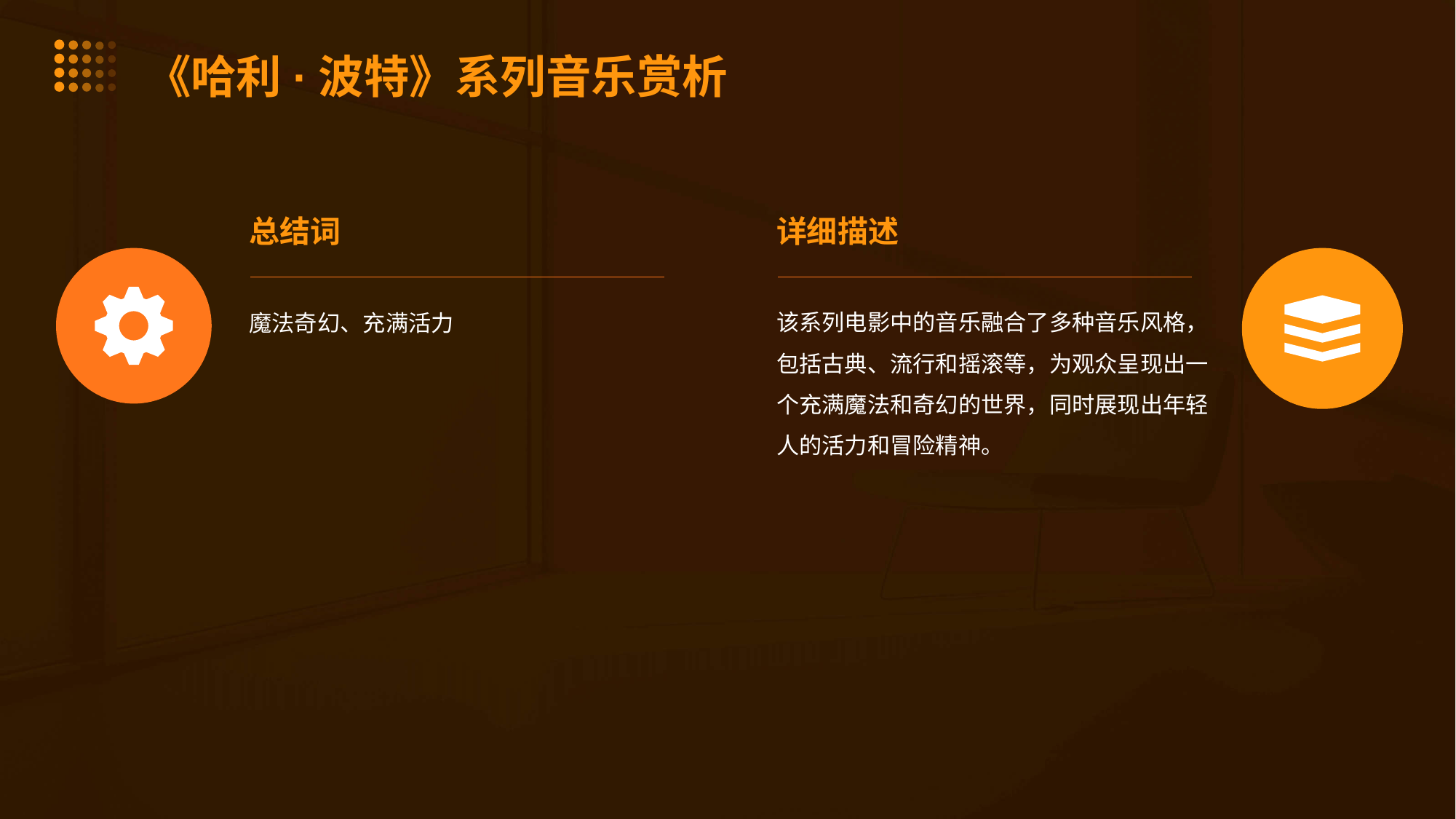

《哈利·波特》系列音乐赏析

总结词
详细描述

魔法奇幻、充满活力
该系列电影中的音乐融合了多种音乐风格，包括古典、流行和摇滚等，为观众呈现出一个充满魔法和奇幻的世界，同时展现出年轻人的活力和冒险精神。